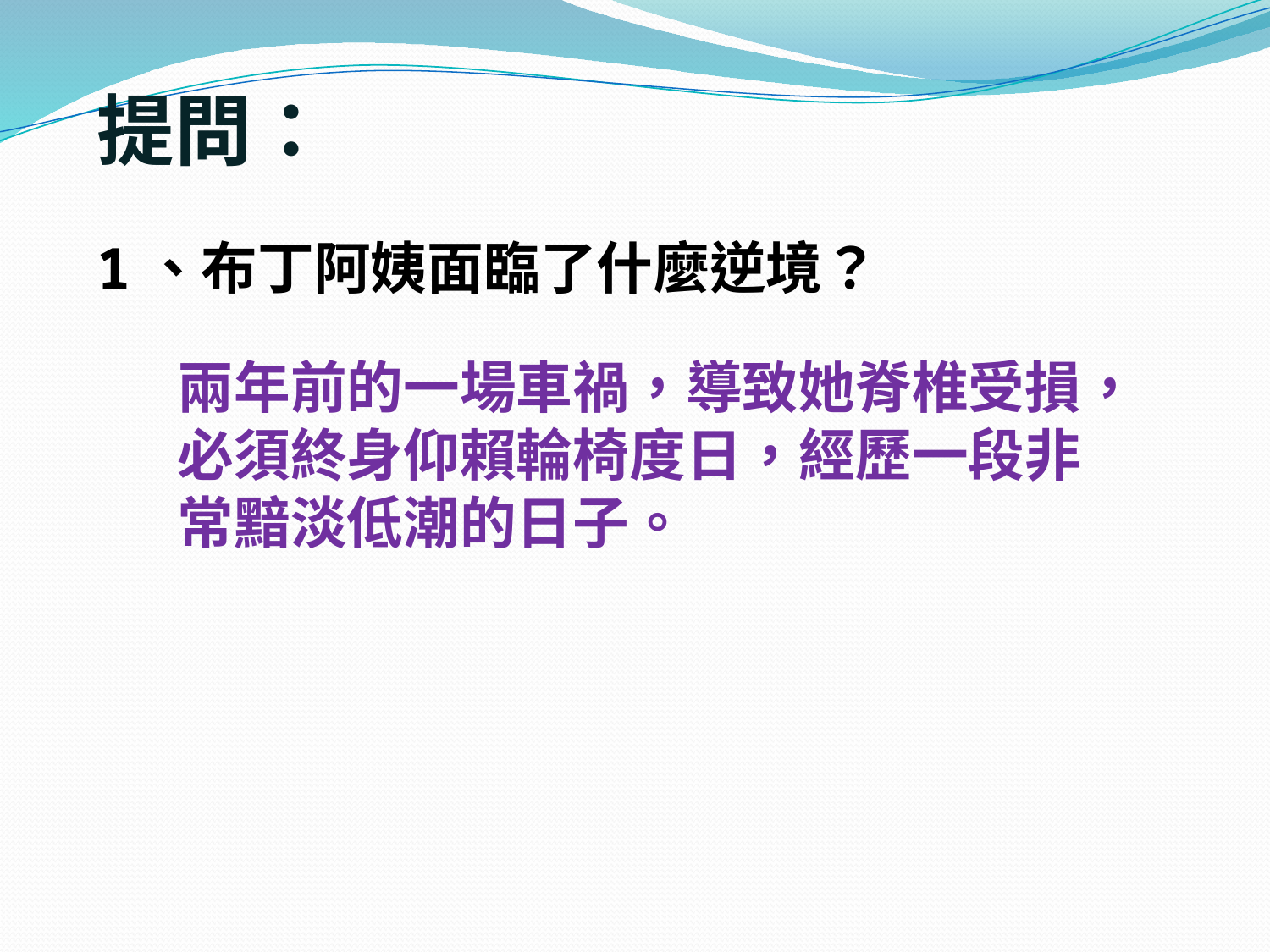

提問：
1、布丁阿姨面臨了什麼逆境？
兩年前的一場車禍，導致她脊椎受損，必須終身仰賴輪椅度日，經歷一段非常黯淡低潮的日子。